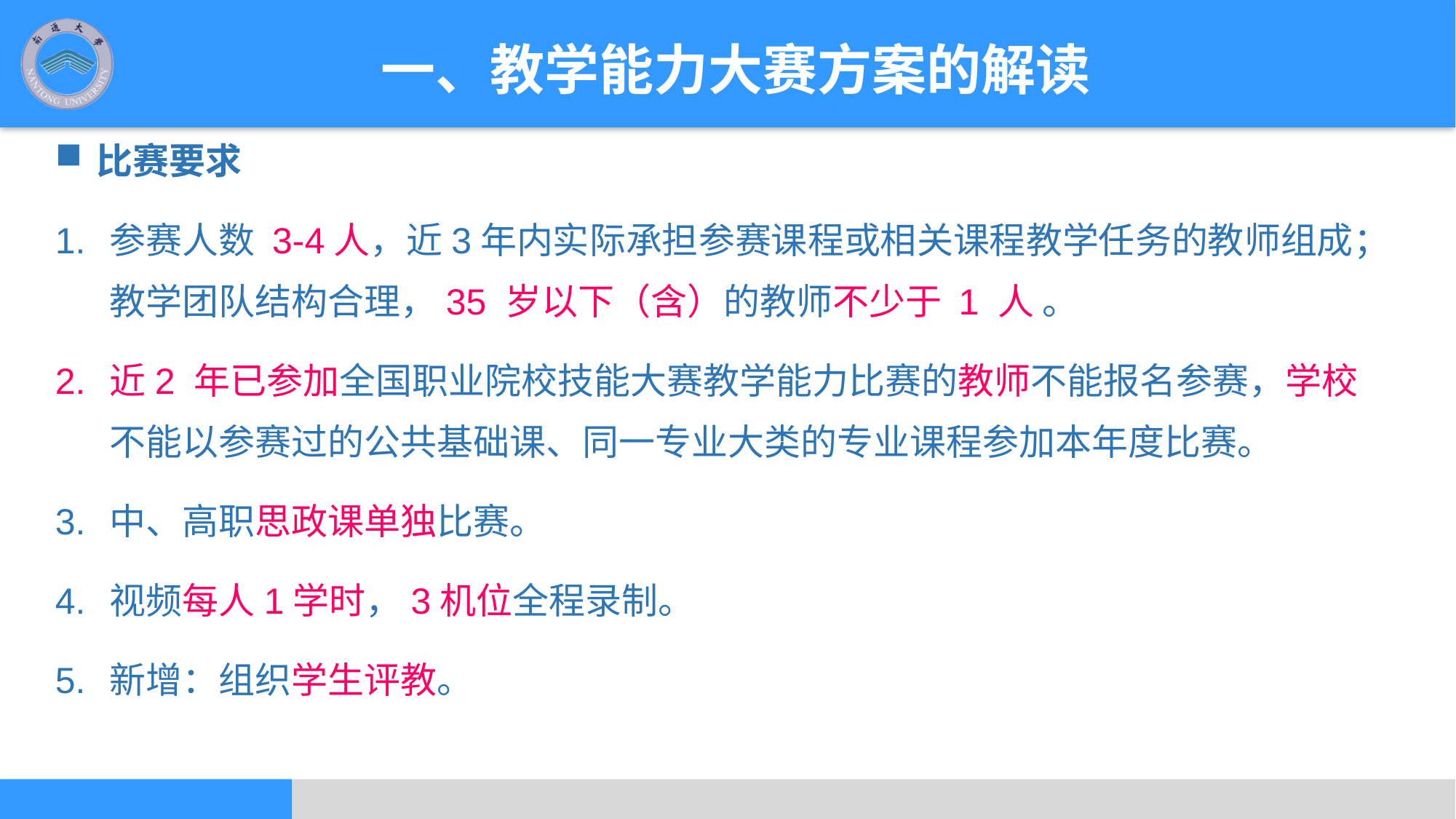

一、教学能力大赛方案的解读

比赛要求
参赛人数 3-4人，近3年内实际承担参赛课程或相关课程教学任务的教师组成；教学团队结构合理，35 岁以下（含）的教师不少于 1 人 。
近2 年已参加全国职业院校技能大赛教学能力比赛的教师不能报名参赛，学校不能以参赛过的公共基础课、同一专业大类的专业课程参加本年度比赛。
中、高职思政课单独比赛。
视频每人1学时，3机位全程录制。
新增：组织学生评教。